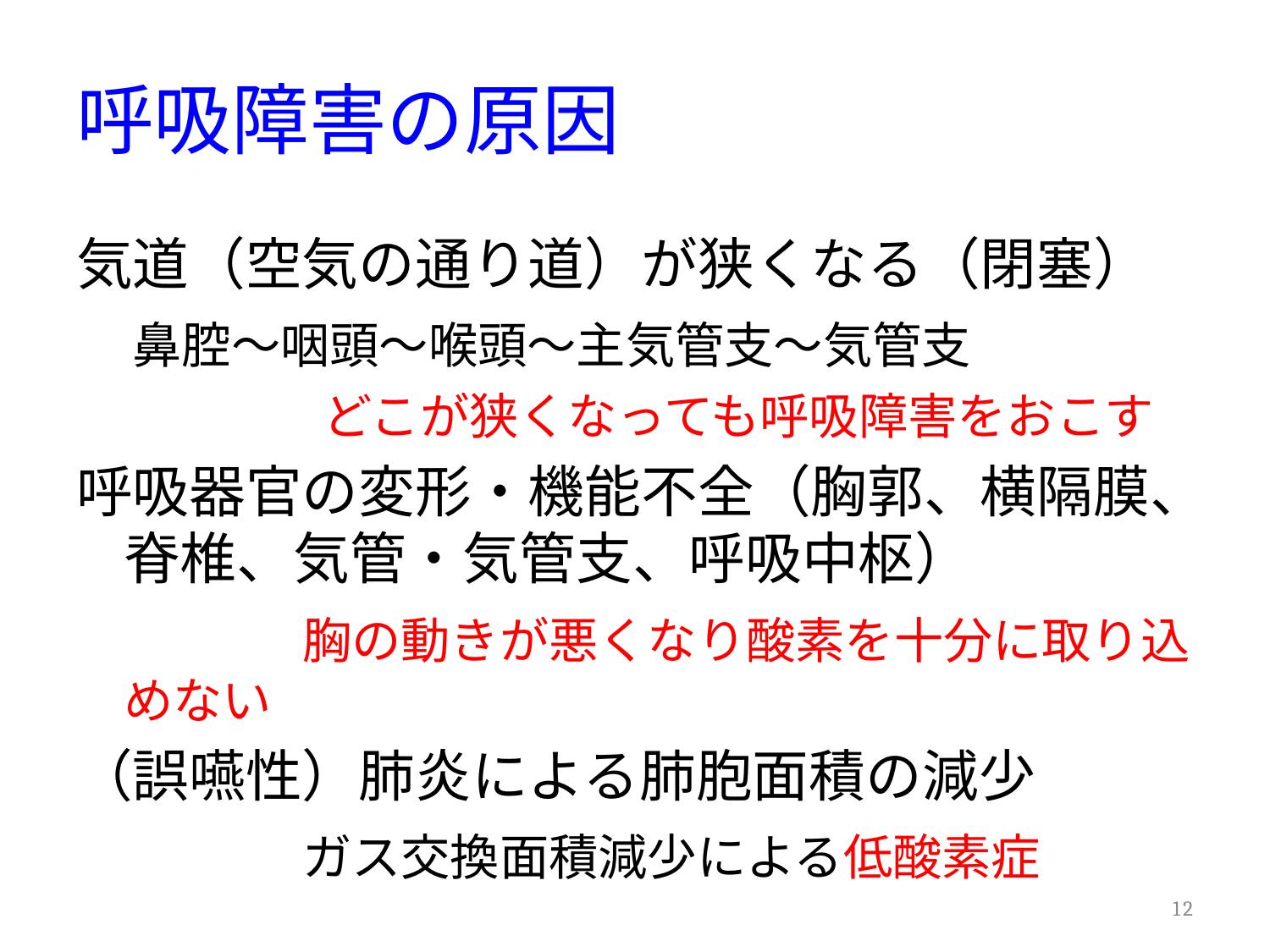

# 呼吸障害の原因
気道（空気の通り道）が狭くなる（閉塞）
　鼻腔～咽頭～喉頭～主気管支～気管支
　　　　　どこが狭くなっても呼吸障害をおこす
呼吸器官の変形・機能不全（胸郭、横隔膜、脊椎、気管・気管支、呼吸中枢）
　　　　胸の動きが悪くなり酸素を十分に取り込めない
（誤嚥性）肺炎による肺胞面積の減少
　　　　ガス交換面積減少による低酸素症

12